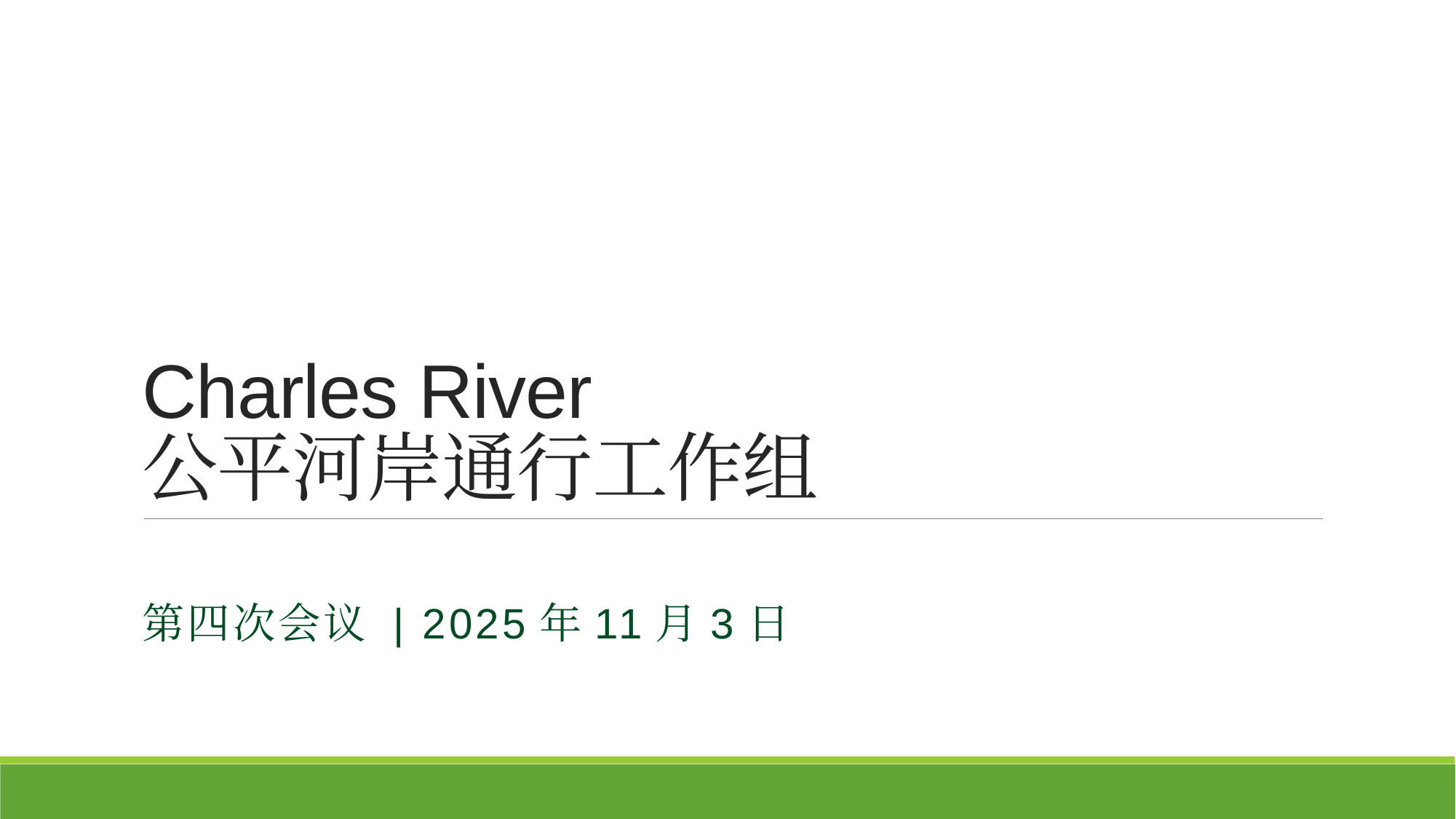

# Charles River 公平河岸通行工作组

第四次会议 | 2025年11月3日